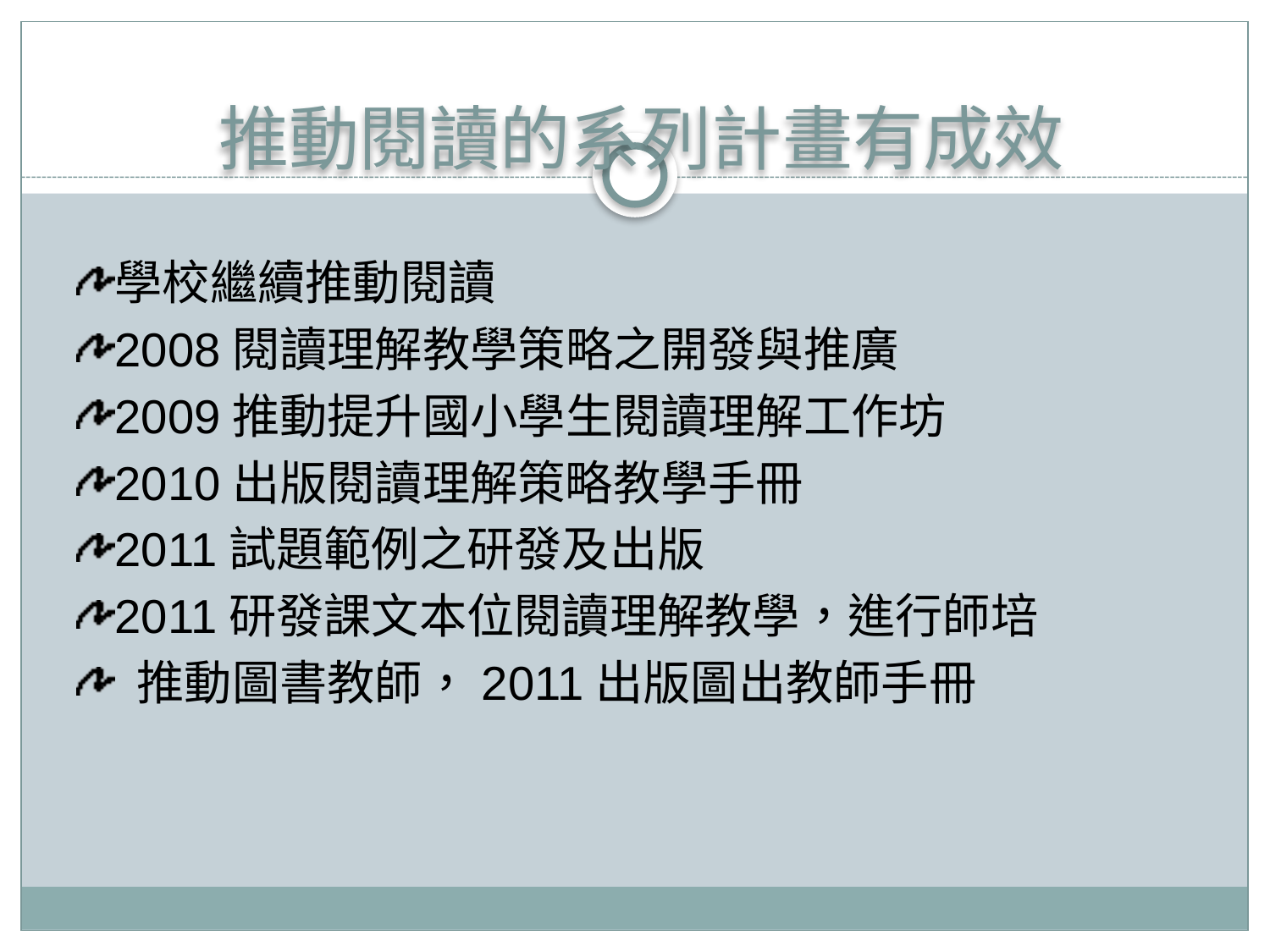

# 推動閱讀的系列計畫有成效
學校繼續推動閱讀
2008閱讀理解教學策略之開發與推廣
2009推動提升國小學生閱讀理解工作坊
2010出版閱讀理解策略教學手冊
2011試題範例之研發及出版
2011研發課文本位閱讀理解教學，進行師培
 推動圖書教師，2011出版圖出教師手冊